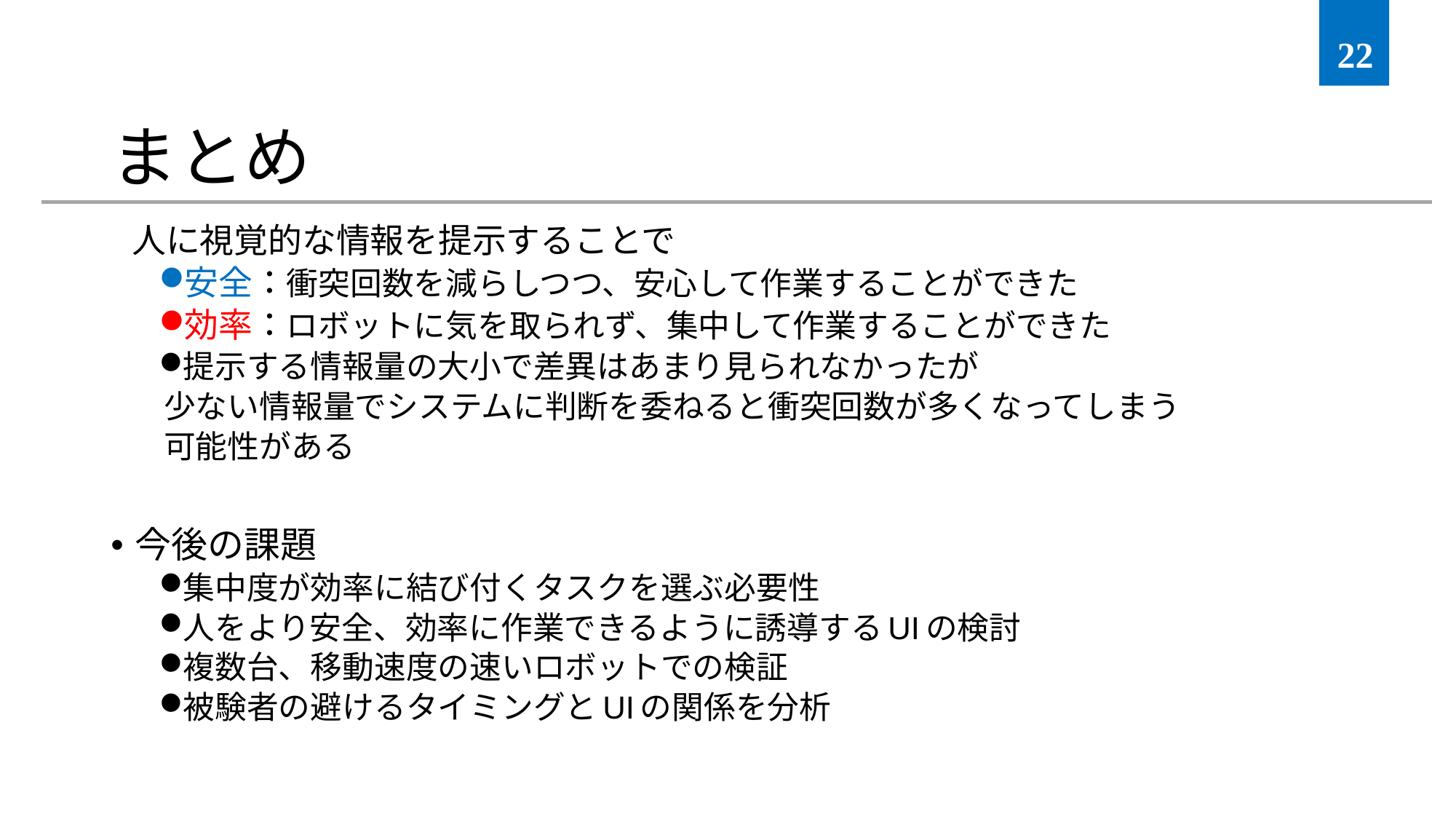

22
# まとめ
人に視覚的な情報を提示することで
安全：衝突回数を減らしつつ、安心して作業することができた
効率：ロボットに気を取られず、集中して作業することができた
提示する情報量の大小で差異はあまり見られなかったが
　少ない情報量でシステムに判断を委ねると衝突回数が多くなってしまう
　可能性がある

今後の課題
集中度が効率に結び付くタスクを選ぶ必要性
人をより安全、効率に作業できるように誘導するUIの検討
複数台、移動速度の速いロボットでの検証
被験者の避けるタイミングとUIの関係を分析